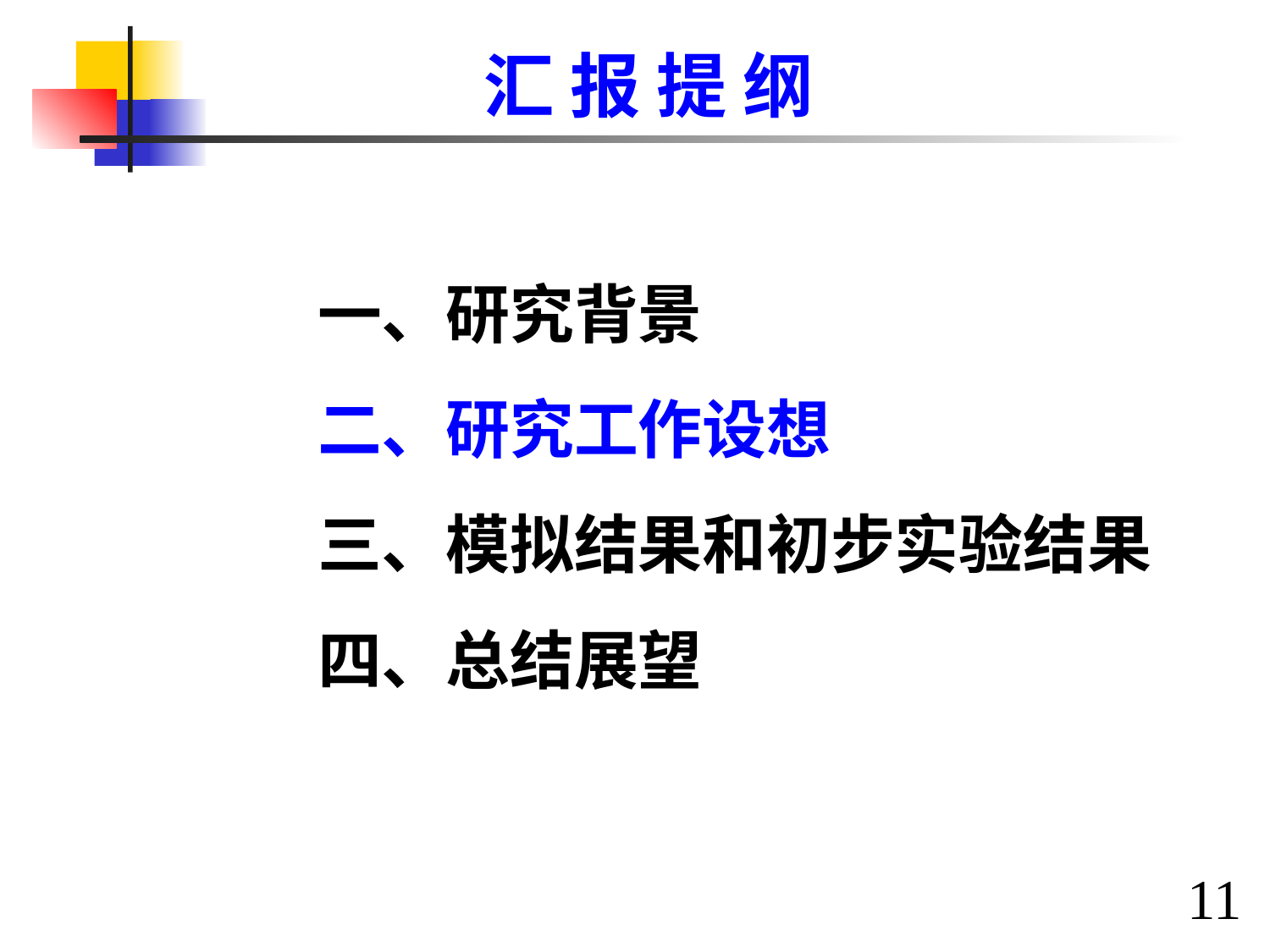

# 汇 报 提 纲
一、研究背景
二、研究工作设想
三、模拟结果和初步实验结果
四、总结展望
11